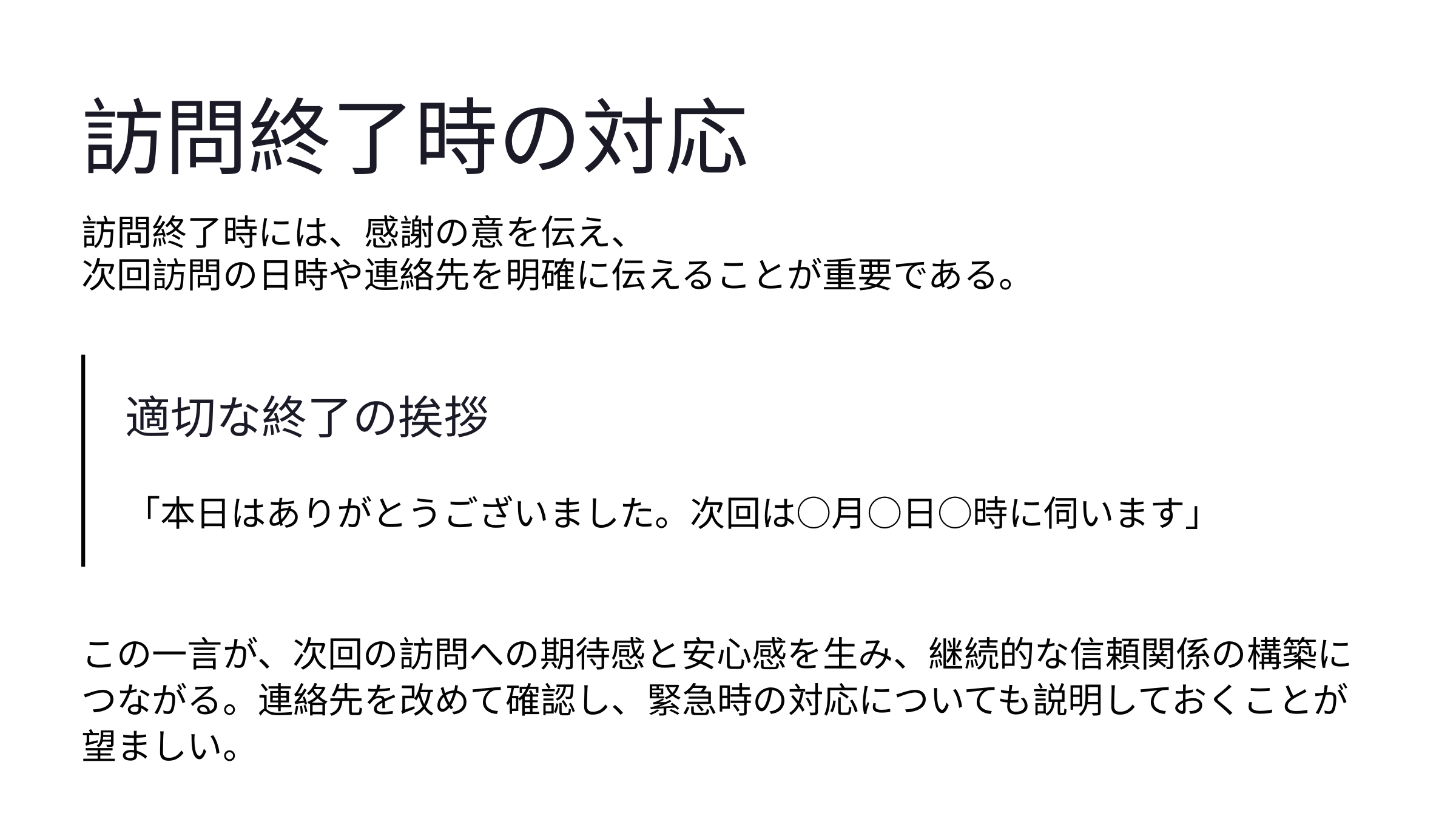

訪問終了時の対応
訪問終了時には、感謝の意を伝え、
次回訪問の日時や連絡先を明確に伝えることが重要である。

適切な終了の挨拶
「本日はありがとうございました。次回は○月○日○時に伺います」
この一言が、次回の訪問への期待感と安心感を生み、継続的な信頼関係の構築につながる。連絡先を改めて確認し、緊急時の対応についても説明しておくことが望ましい。